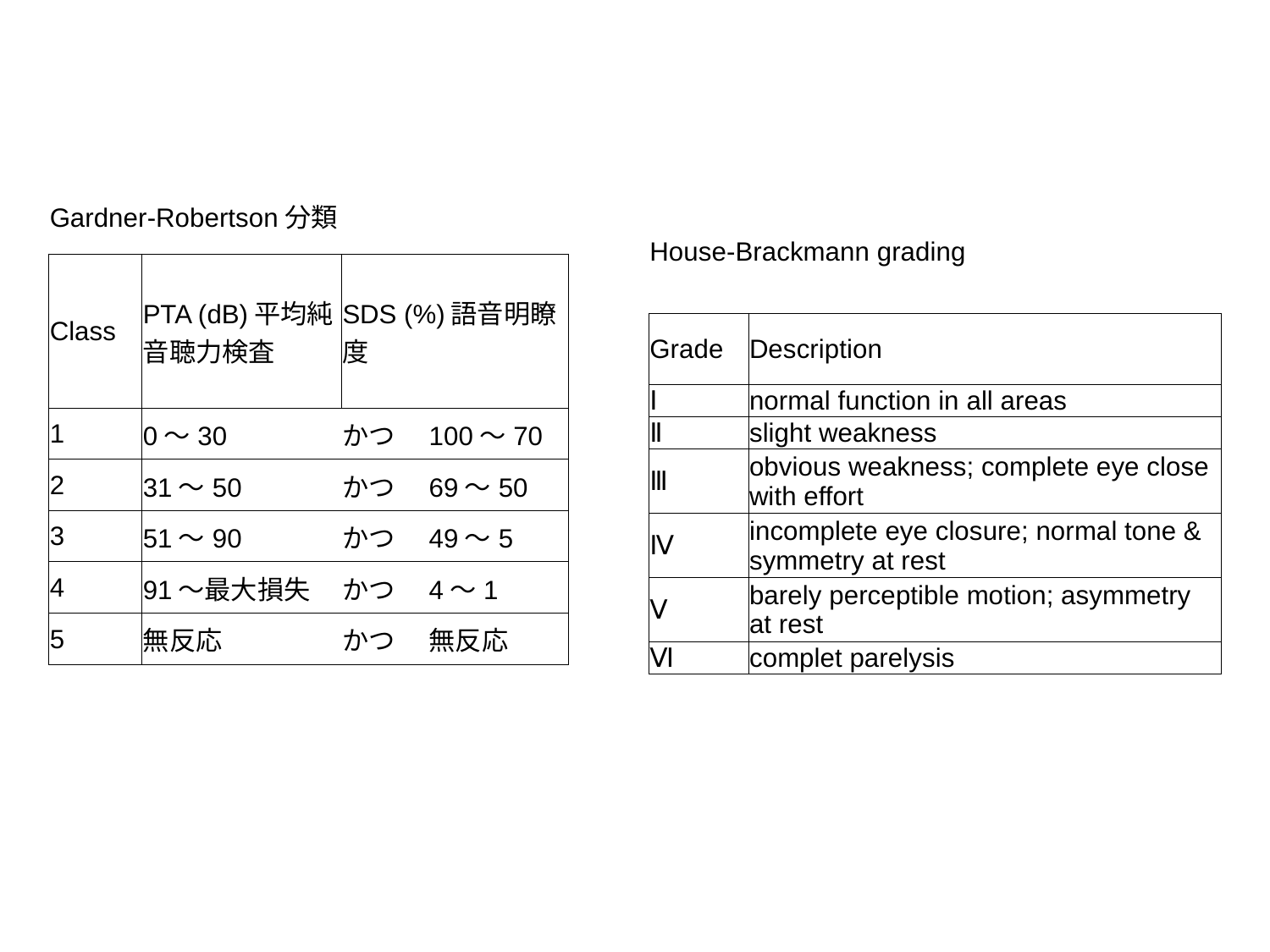

| Gardner-Robertson分類 |  |  |  |
| --- | --- | --- | --- |
| Class | PTA (dB)平均純音聴力検査 | SDS (%)語音明瞭度 |  |
| 1 | 0～30 | かつ | 100～70 |
| 2 | 31～50 | かつ | 69～50 |
| 3 | 51～90 | かつ | 49～5 |
| 4 | 91～最大損失 | かつ | 4～1 |
| 5 | 無反応 | かつ | 無反応 |
| House-Brackmann grading |  |
| --- | --- |
| Grade | Description |
| Ⅰ | normal function in all areas |
| Ⅱ | slight weakness |
| Ⅲ | obvious weakness; complete eye close with effort |
| Ⅳ | incomplete eye closure; normal tone & symmetry at rest |
| Ⅴ | barely perceptible motion; asymmetry at rest |
| Ⅵ | complet parelysis |